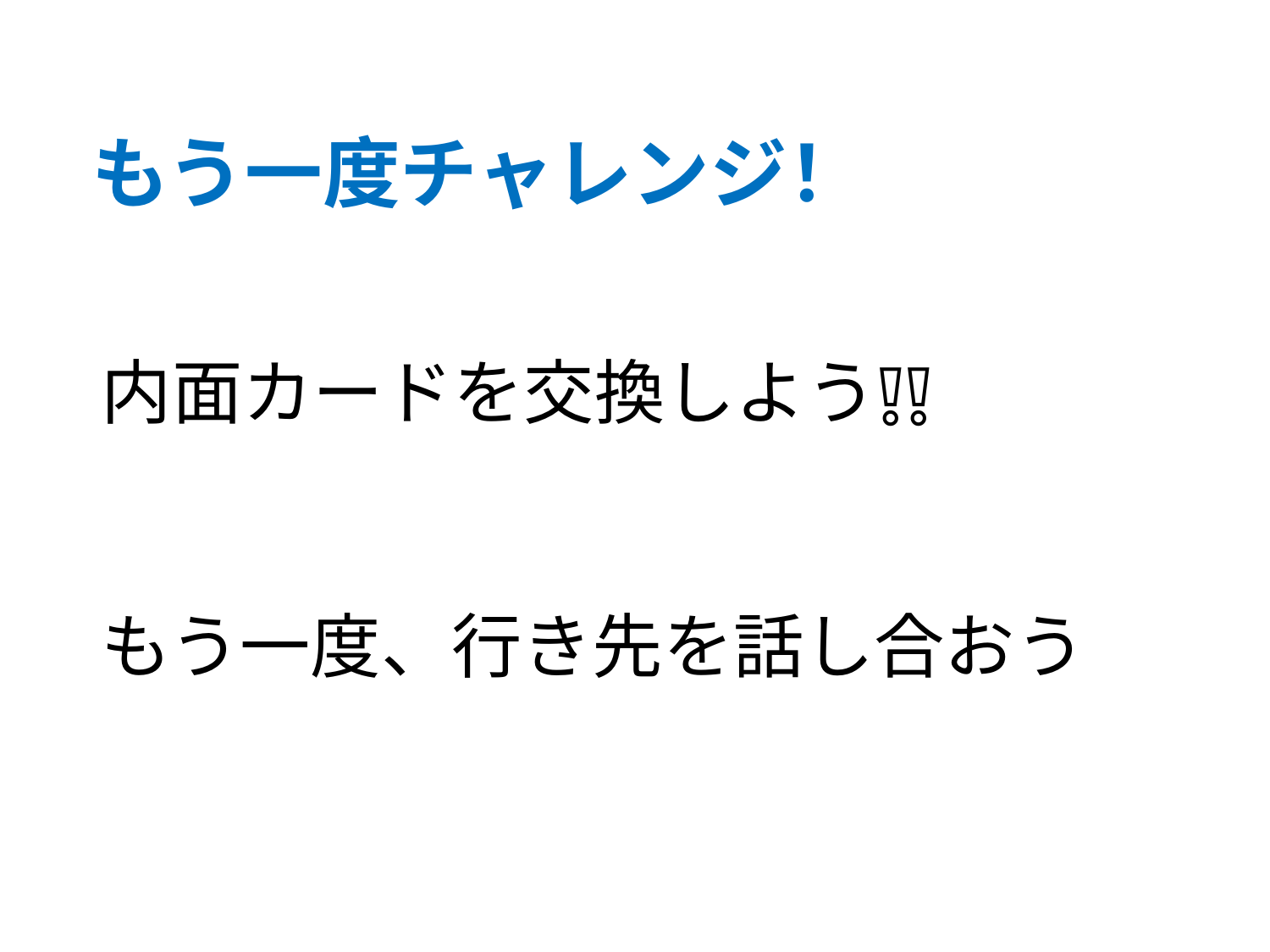

もう一度チャレンジ！
内面カードを交換しよう❕❕

もう一度、行き先を話し合おう❕❕